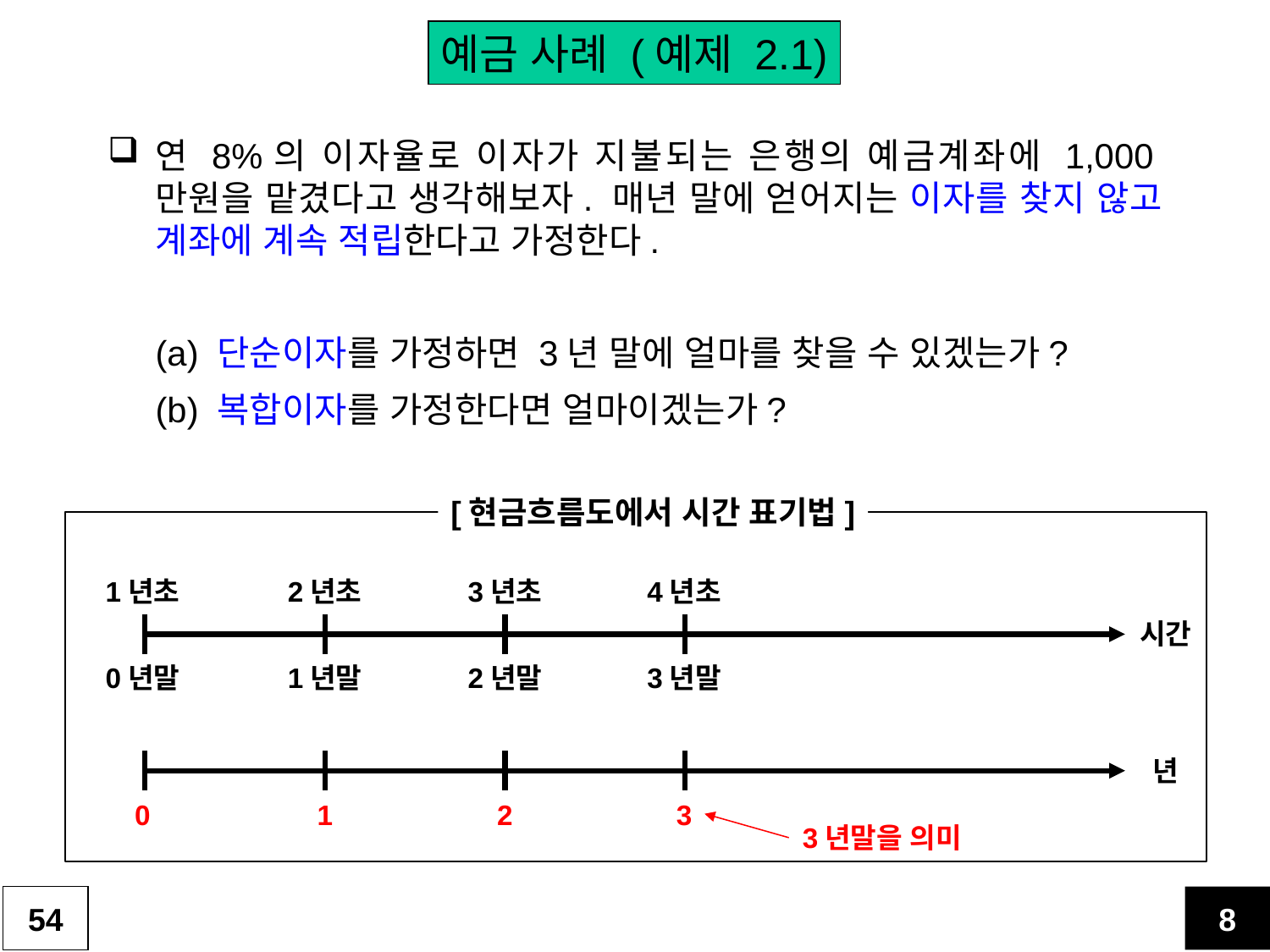

예금 사례 (예제 2.1)
연 8%의 이자율로 이자가 지불되는 은행의 예금계좌에 1,000만원을 맡겼다고 생각해보자. 매년 말에 얻어지는 이자를 찾지 않고 계좌에 계속 적립한다고 가정한다.

	(a) 단순이자를 가정하면 3년 말에 얼마를 찾을 수 있겠는가?
	(b) 복합이자를 가정한다면 얼마이겠는가?
[현금흐름도에서 시간 표기법]

1년초
2년초
3년초
4년초
시간
0년말
1년말
2년말
3년말
년
0
1
2
3
3년말을 의미
54
8